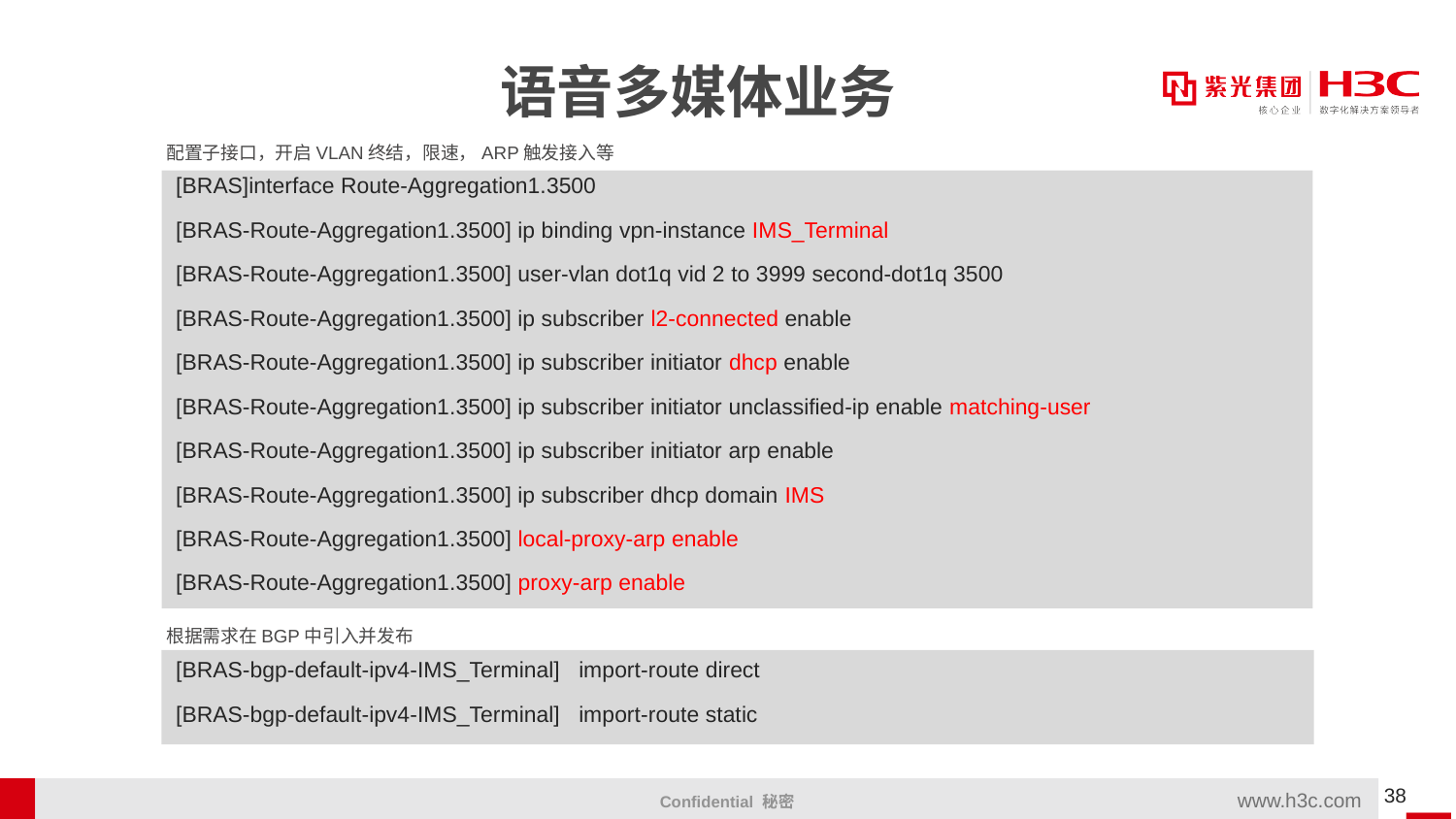

# 语音多媒体业务
配置子接口，开启VLAN终结，限速，ARP触发接入等
[BRAS]interface Route-Aggregation1.3500
[BRAS-Route-Aggregation1.3500] ip binding vpn-instance IMS_Terminal
[BRAS-Route-Aggregation1.3500] user-vlan dot1q vid 2 to 3999 second-dot1q 3500
[BRAS-Route-Aggregation1.3500] ip subscriber l2-connected enable
[BRAS-Route-Aggregation1.3500] ip subscriber initiator dhcp enable
[BRAS-Route-Aggregation1.3500] ip subscriber initiator unclassified-ip enable matching-user
[BRAS-Route-Aggregation1.3500] ip subscriber initiator arp enable
[BRAS-Route-Aggregation1.3500] ip subscriber dhcp domain IMS
[BRAS-Route-Aggregation1.3500] local-proxy-arp enable
[BRAS-Route-Aggregation1.3500] proxy-arp enable
根据需求在BGP中引入并发布
[BRAS-bgp-default-ipv4-IMS_Terminal]   import-route direct
[BRAS-bgp-default-ipv4-IMS_Terminal]   import-route static